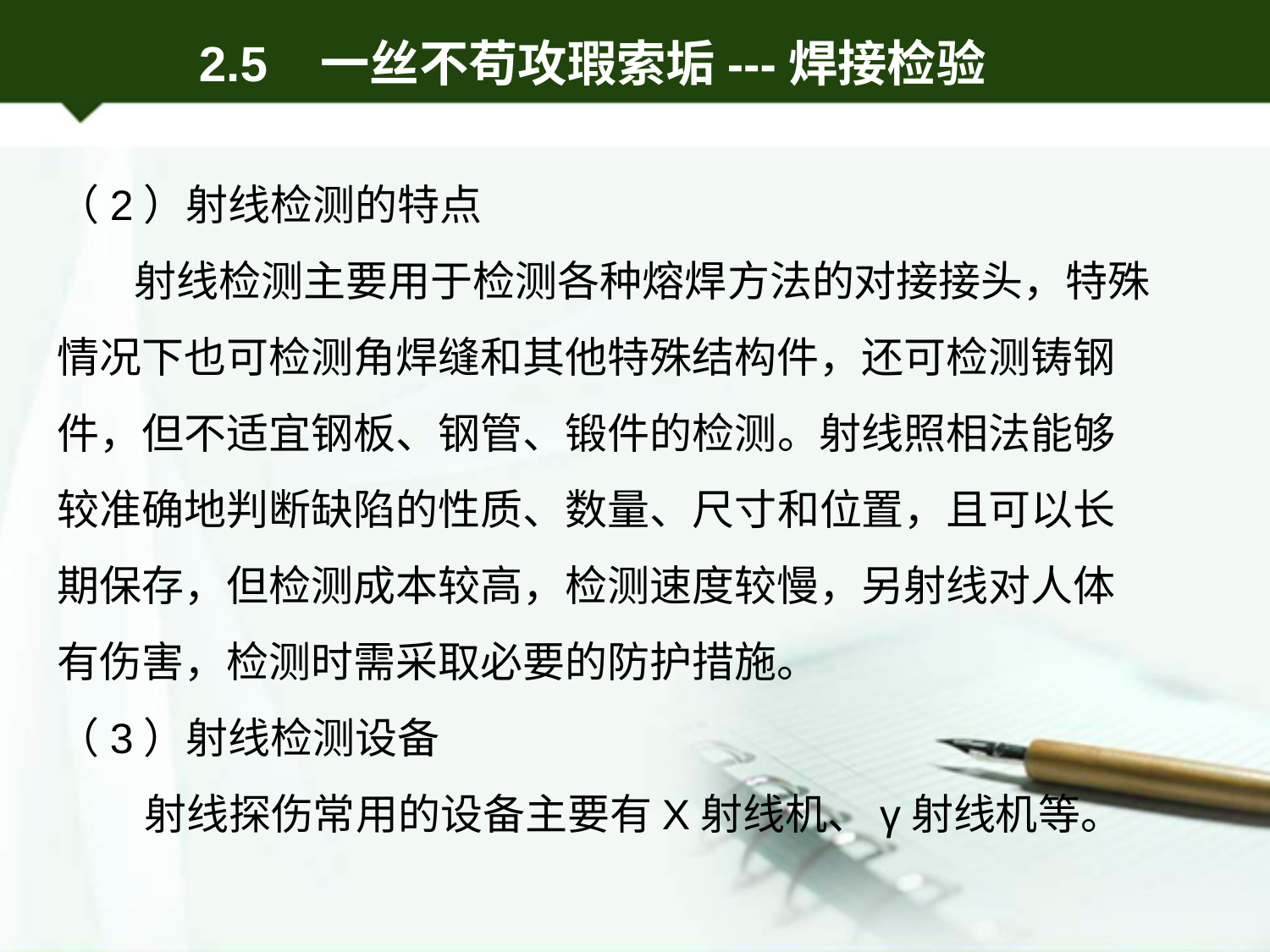

2.5   一丝不苟攻瑕索垢---焊接检验
（2）射线检测的特点
       射线检测主要用于检测各种熔焊方法的对接接头，特殊情况下也可检测角焊缝和其他特殊结构件，还可检测铸钢件，但不适宜钢板、钢管、锻件的检测。射线照相法能够较准确地判断缺陷的性质、数量、尺寸和位置，且可以长期保存，但检测成本较高，检测速度较慢，另射线对人体有伤害，检测时需采取必要的防护措施。
（3）射线检测设备
        射线探伤常用的设备主要有X射线机、γ射线机等。